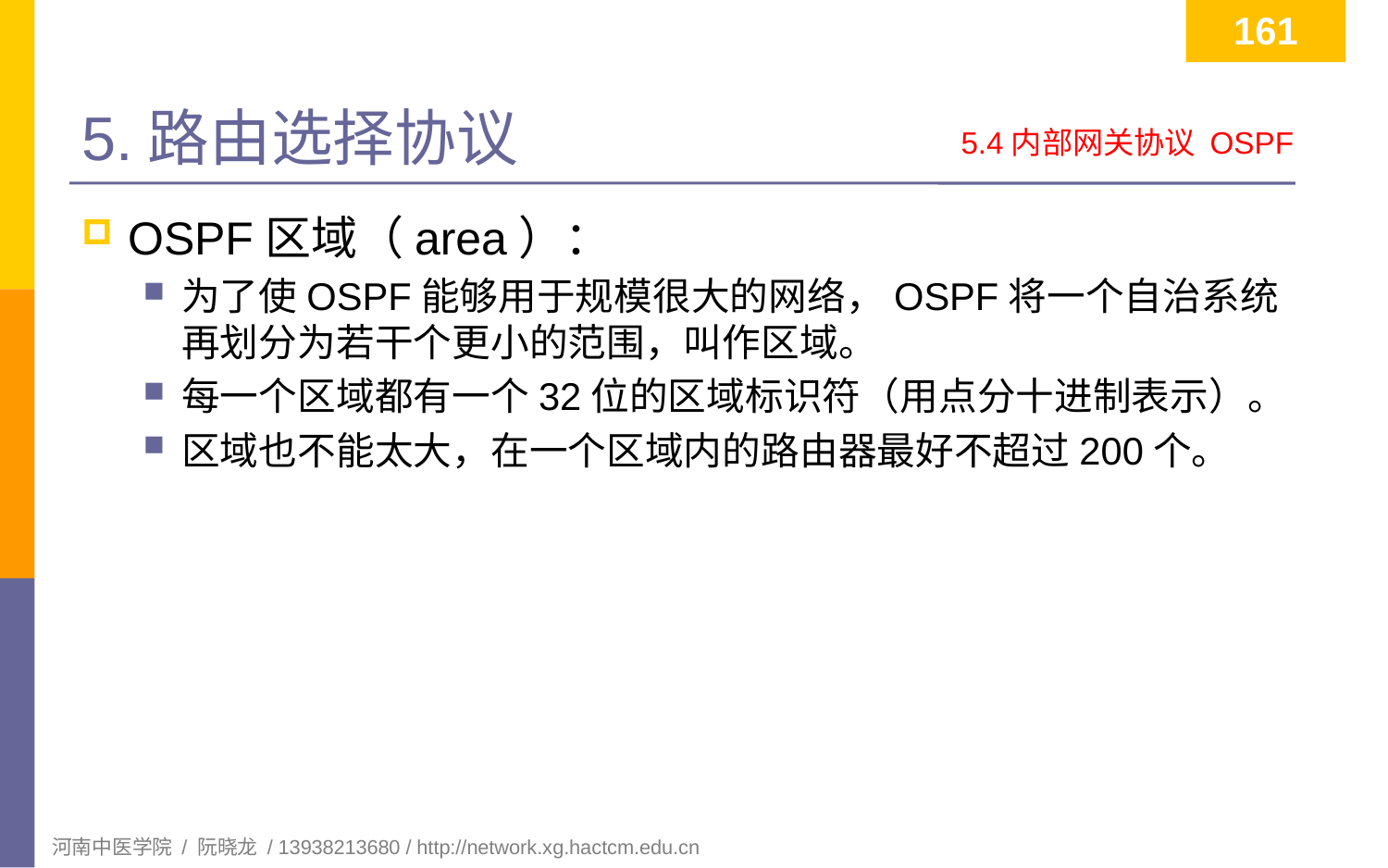

161
# 5.路由选择协议
5.4内部网关协议 OSPF
OSPF区域（area）：
为了使OSPF能够用于规模很大的网络，OSPF将一个自治系统再划分为若干个更小的范围，叫作区域。
每一个区域都有一个32位的区域标识符（用点分十进制表示）。
区域也不能太大，在一个区域内的路由器最好不超过200个。